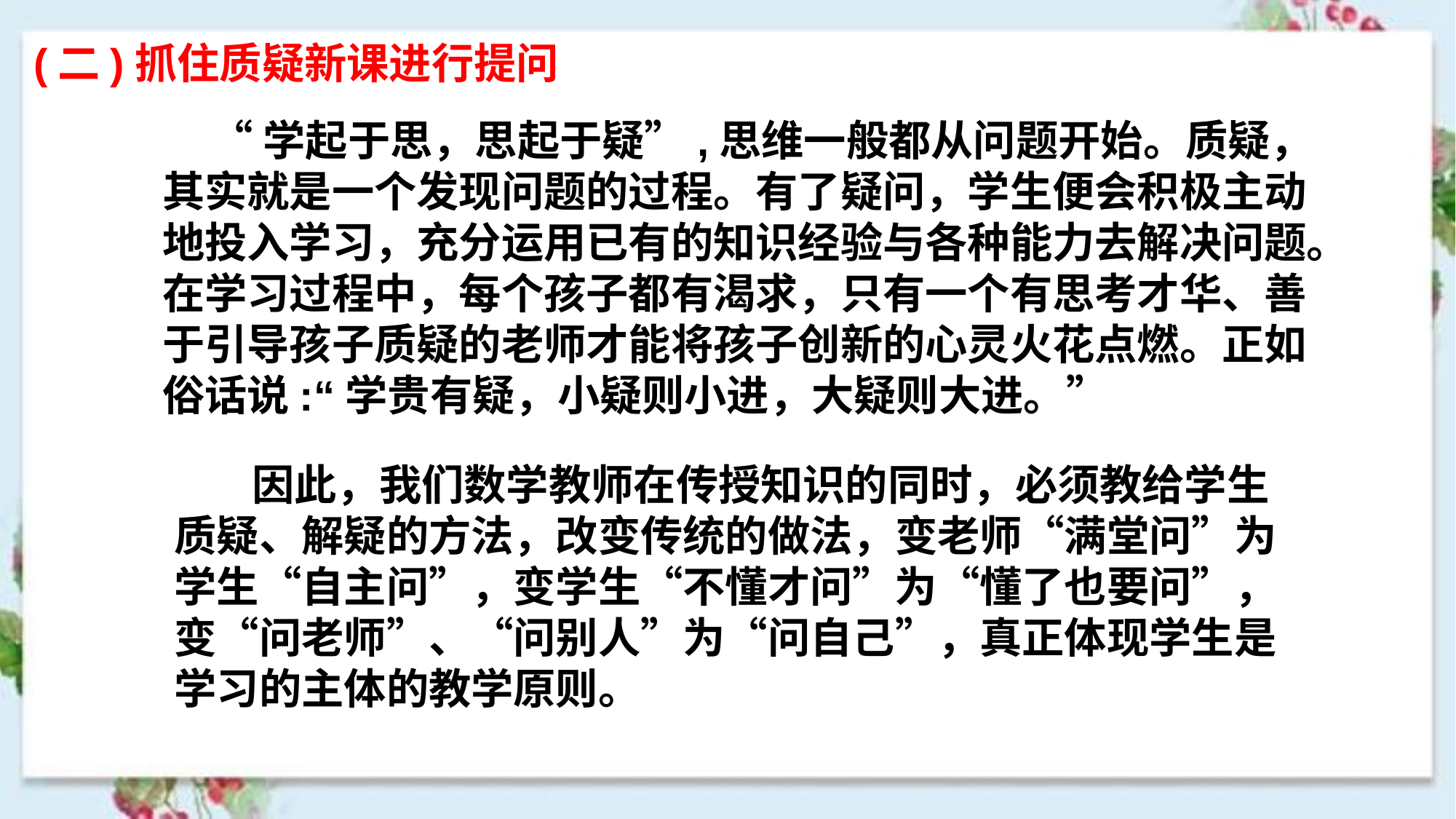

(二)抓住质疑新课进行提问
     “学起于思，思起于疑”,思维一般都从问题开始。质疑，其实就是一个发现问题的过程。有了疑问，学生便会积极主动地投入学习，充分运用已有的知识经验与各种能力去解决问题。在学习过程中，每个孩子都有渴求，只有一个有思考才华、善于引导孩子质疑的老师才能将孩子创新的心灵火花点燃。正如俗话说:“学贵有疑，小疑则小进，大疑则大进。”
       因此，我们数学教师在传授知识的同时，必须教给学生质疑、解疑的方法，改变传统的做法，变老师“满堂问”为学生“自主问”，变学生“不懂才问”为“懂了也要问”，变“问老师”、“问别人”为“问自己”，真正体现学生是学习的主体的教学原则。